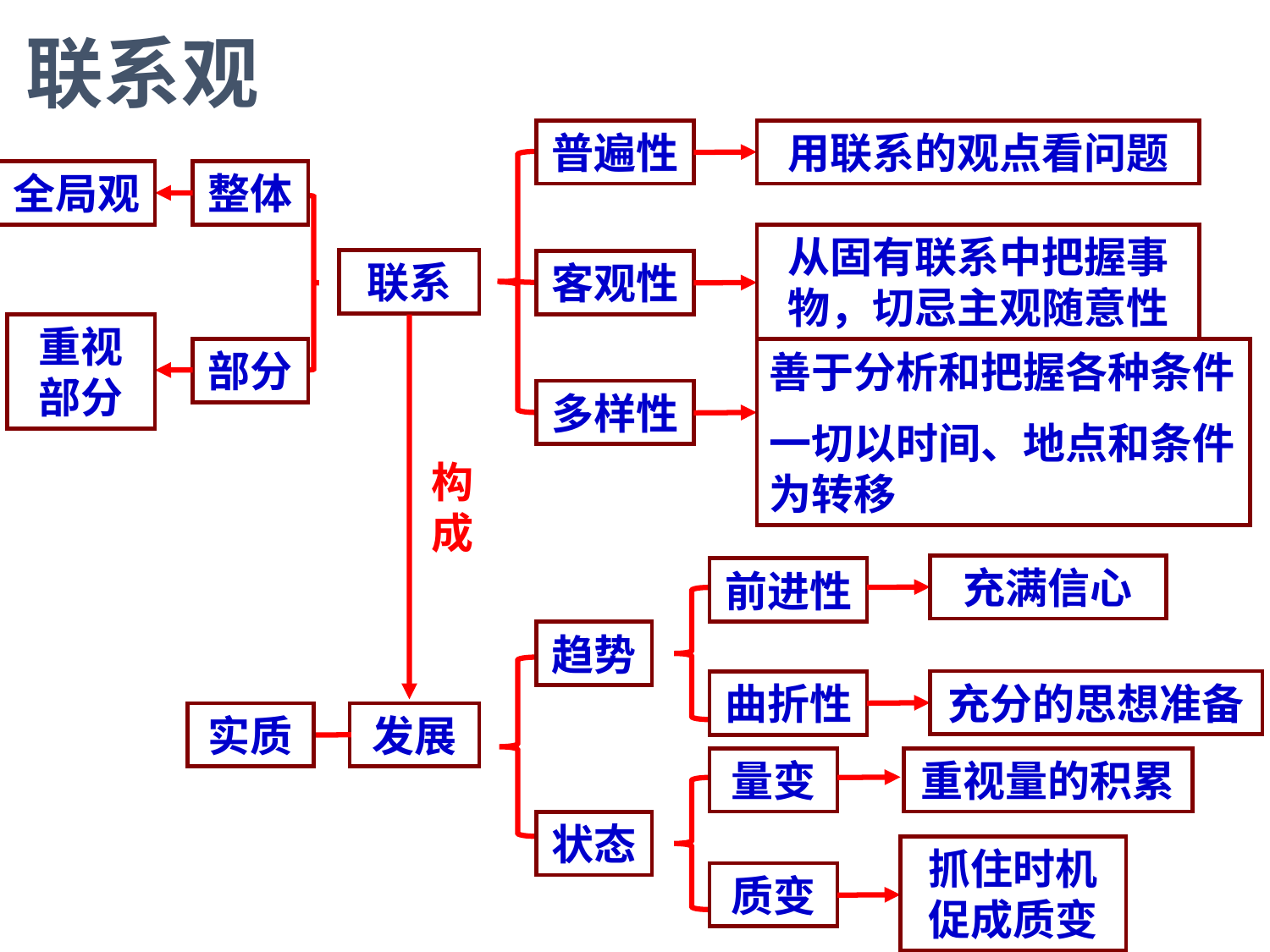

联系观
用联系的观点看问题
普遍性

全局观
整体

从固有联系中把握事物，切忌主观随意性
联系
客观性
重视部分
部分
善于分析和把握各种条件
一切以时间、地点和条件为转移
多样性
构成
充满信心
前进性

趋势

充分的思想准备
曲折性
实质
发展
量变
重视量的积累

状态
抓住时机促成质变
质变